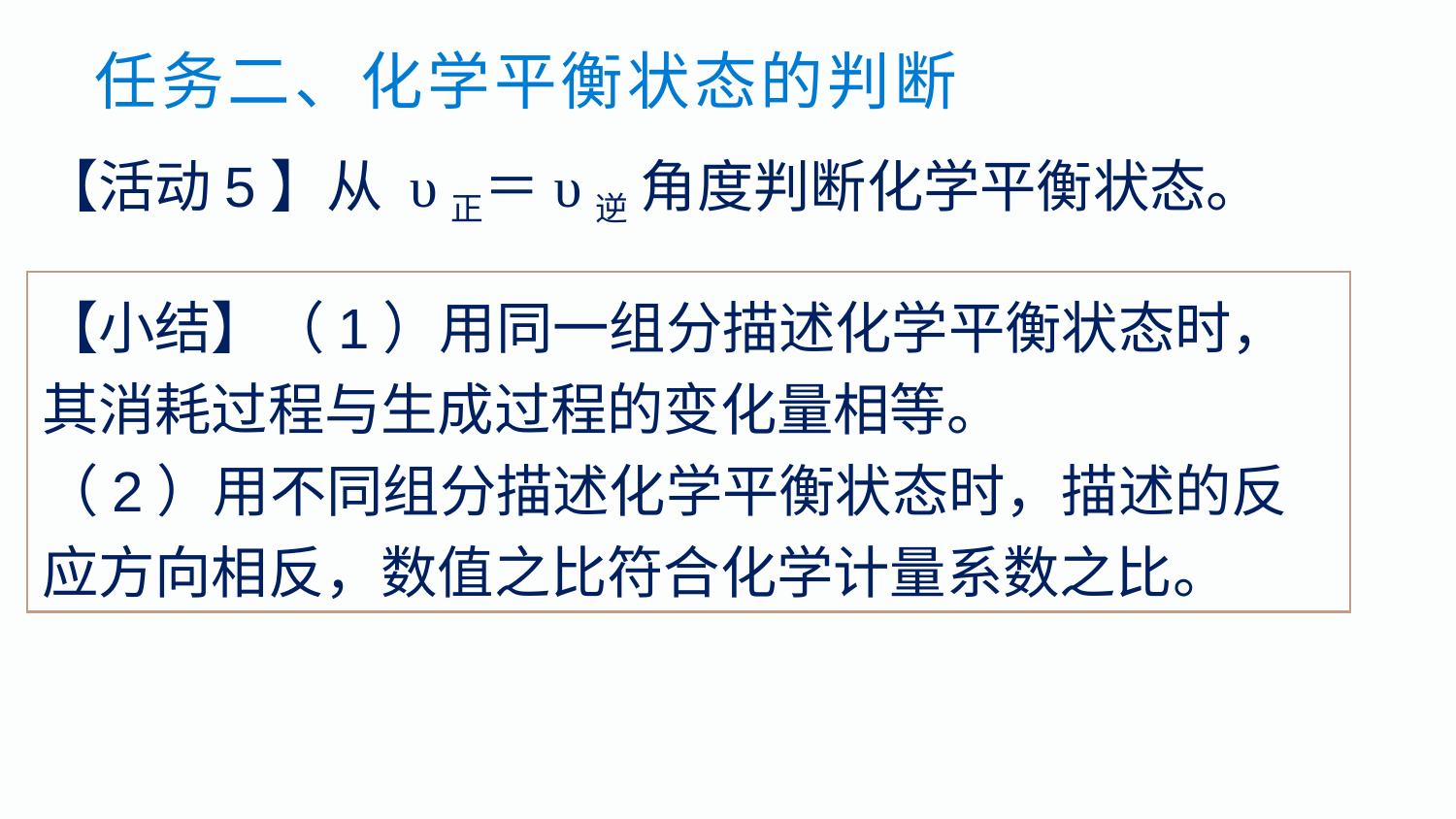

任务二、化学平衡状态的判断
【活动5】从 υ正＝υ逆 角度判断化学平衡状态。
【小结】（1）用同一组分描述化学平衡状态时，其消耗过程与生成过程的变化量相等。
（2）用不同组分描述化学平衡状态时，描述的反应方向相反，数值之比符合化学计量系数之比。